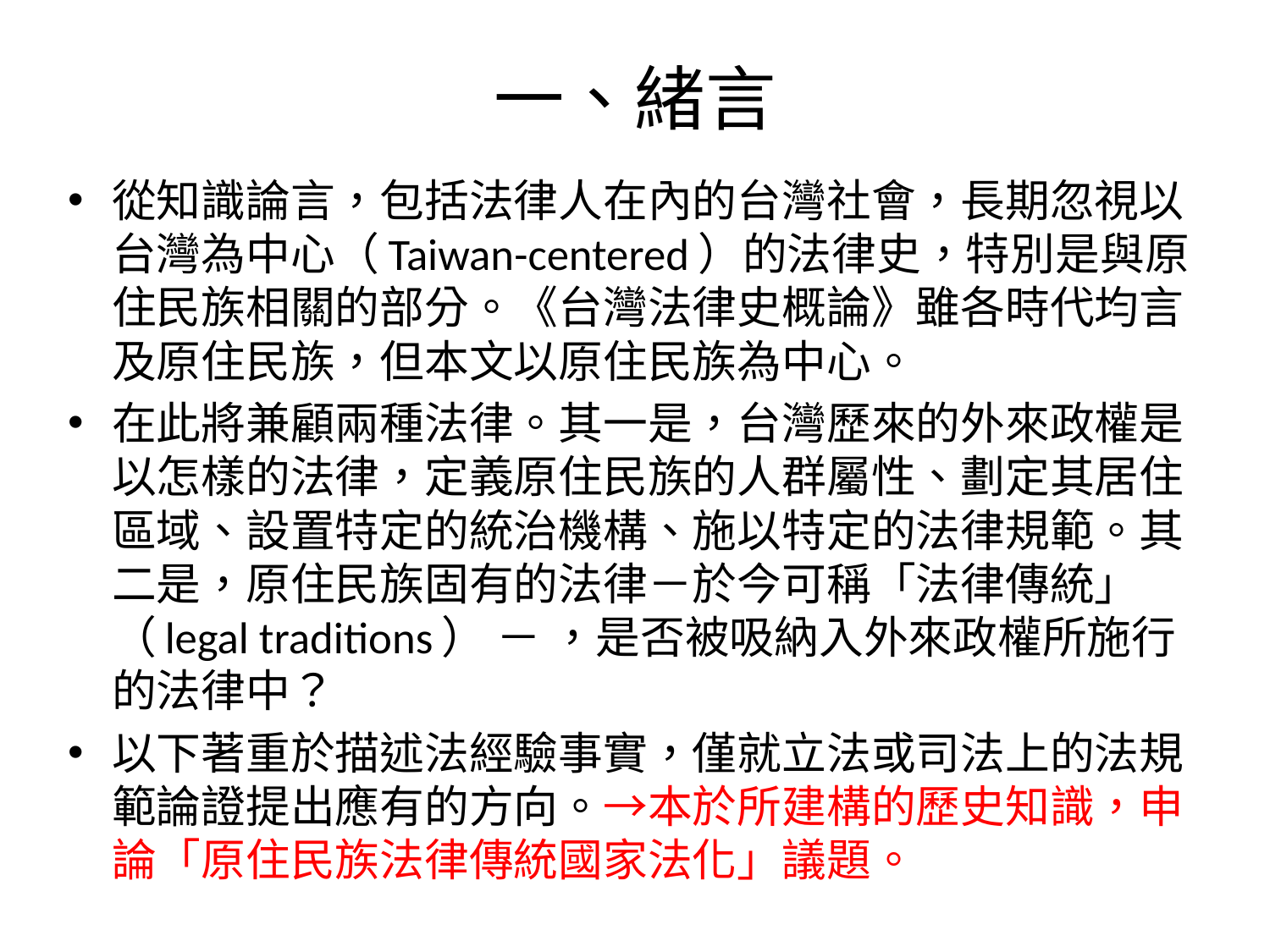

# 一、緒言
從知識論言，包括法律人在內的台灣社會，長期忽視以台灣為中心（Taiwan-centered）的法律史，特別是與原住民族相關的部分。《台灣法律史概論》雖各時代均言及原住民族，但本文以原住民族為中心。
在此將兼顧兩種法律。其一是，台灣歷來的外來政權是以怎樣的法律，定義原住民族的人群屬性、劃定其居住區域、設置特定的統治機構、施以特定的法律規範。其二是，原住民族固有的法律－於今可稱「法律傳統」（legal traditions） － ，是否被吸納入外來政權所施行的法律中？
以下著重於描述法經驗事實，僅就立法或司法上的法規範論證提出應有的方向。→本於所建構的歷史知識，申論「原住民族法律傳統國家法化」議題。